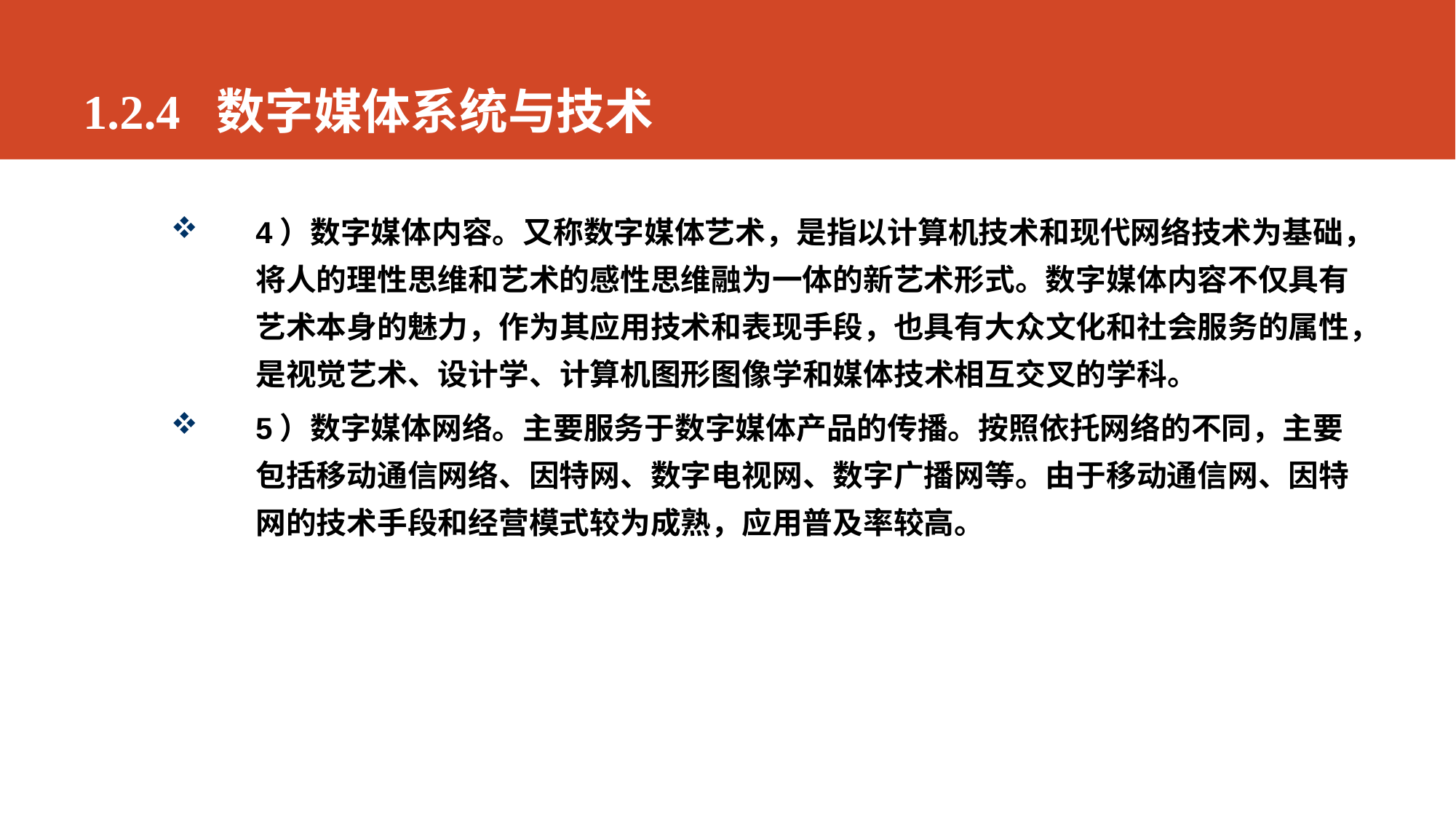

# 1.2.4  数字媒体系统与技术
4）数字媒体内容。又称数字媒体艺术，是指以计算机技术和现代网络技术为基础，将人的理性思维和艺术的感性思维融为一体的新艺术形式。数字媒体内容不仅具有艺术本身的魅力，作为其应用技术和表现手段，也具有大众文化和社会服务的属性，是视觉艺术、设计学、计算机图形图像学和媒体技术相互交叉的学科。
5）数字媒体网络。主要服务于数字媒体产品的传播。按照依托网络的不同，主要包括移动通信网络、因特网、数字电视网、数字广播网等。由于移动通信网、因特网的技术手段和经营模式较为成熟，应用普及率较高。